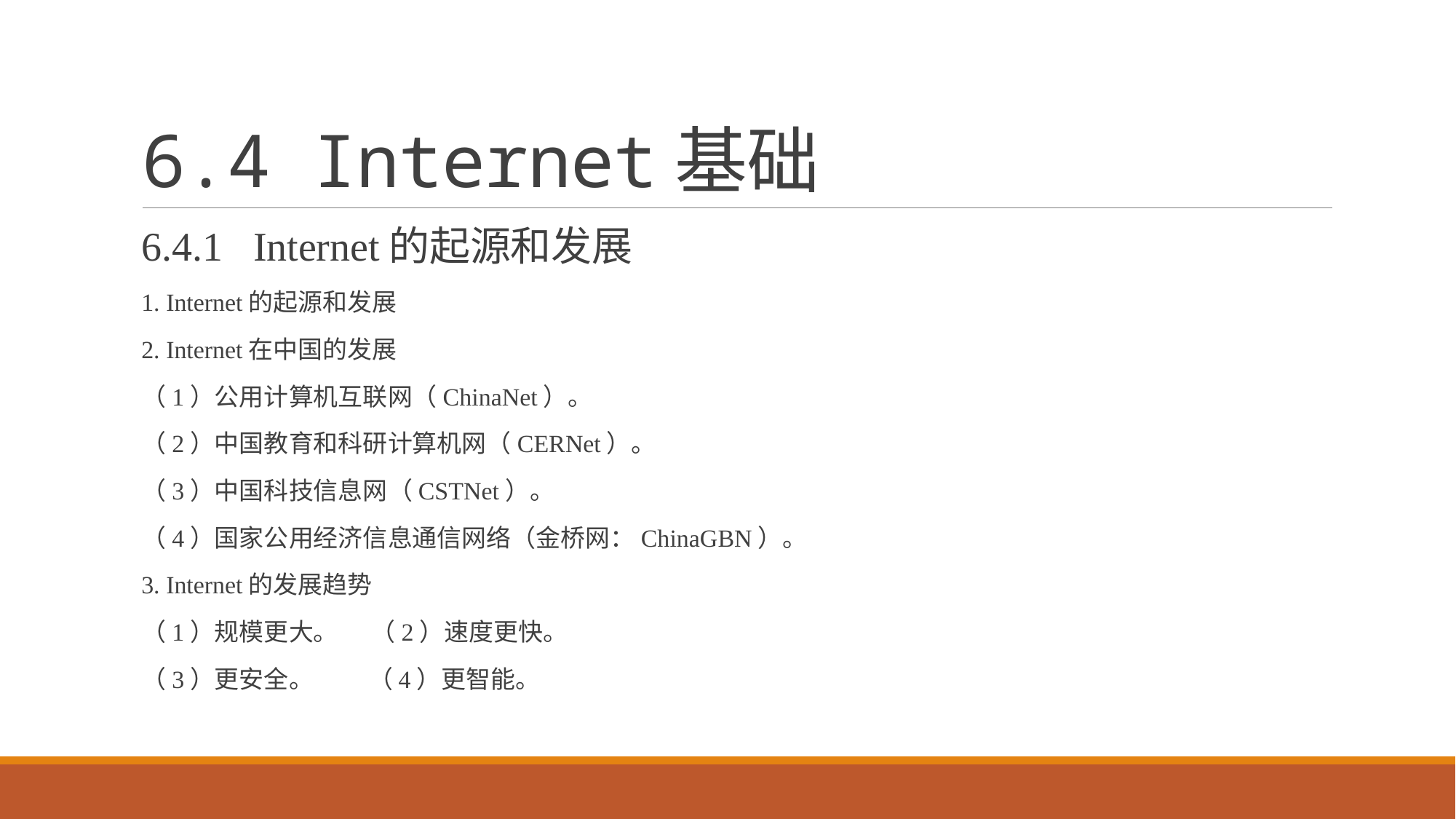

# 6.4 Internet基础
6.4.1   Internet的起源和发展
1. Internet的起源和发展
2. Internet在中国的发展
（1）公用计算机互联网（ChinaNet）。
（2）中国教育和科研计算机网（CERNet）。
（3）中国科技信息网（CSTNet）。
（4）国家公用经济信息通信网络（金桥网：ChinaGBN）。
3. Internet的发展趋势
（1）规模更大。      （2）速度更快。
（3）更安全。          （4）更智能。